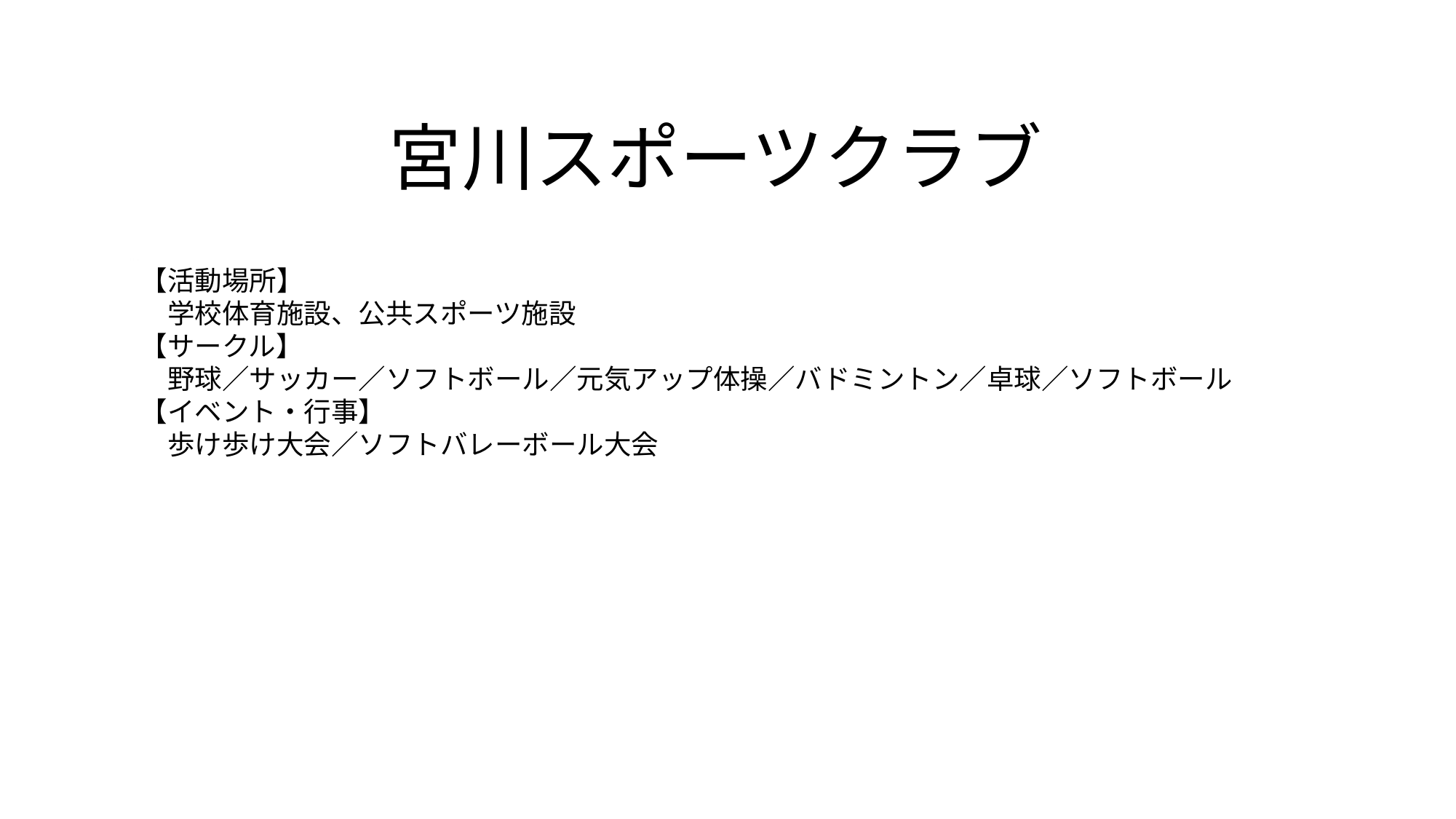

宮川スポーツクラブ
【活動場所】
　学校体育施設、公共スポーツ施設
【サークル】
　野球／サッカー／ソフトボール／元気アップ体操／バドミントン／卓球／ソフトボール
【イベント・行事】
　歩け歩け大会／ソフトバレーボール大会